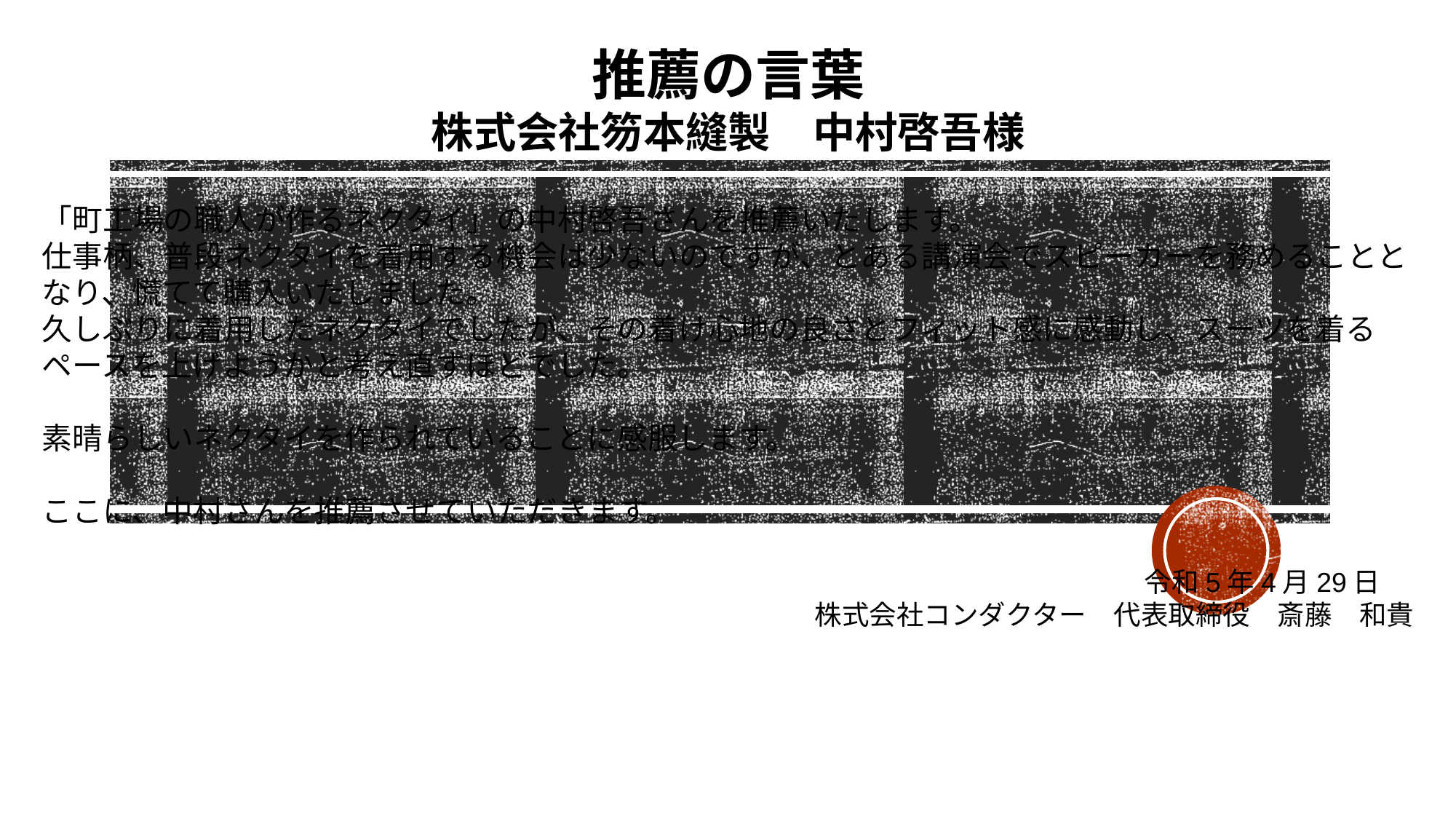

推薦の言葉
株式会社笏本縫製　中村啓吾様

「町工場の職人が作るネクタイ」の中村啓吾さんを推薦いたします。
仕事柄、普段ネクタイを着用する機会は少ないのですが、とある講演会でスピーカーを務めることとなり、慌てて購入いたしました。
久しぶりに着用したネクタイでしたが、その着け心地の良さとフィット感に感動し、スーツを着るペースを上げようかと考え直すほどでした。

素晴らしいネクタイを作られていることに感服します。

ここに、中村さんを推薦させていただきます。

令和5年4月29日
株式会社コンダクター　代表取締役　斎藤　和貴